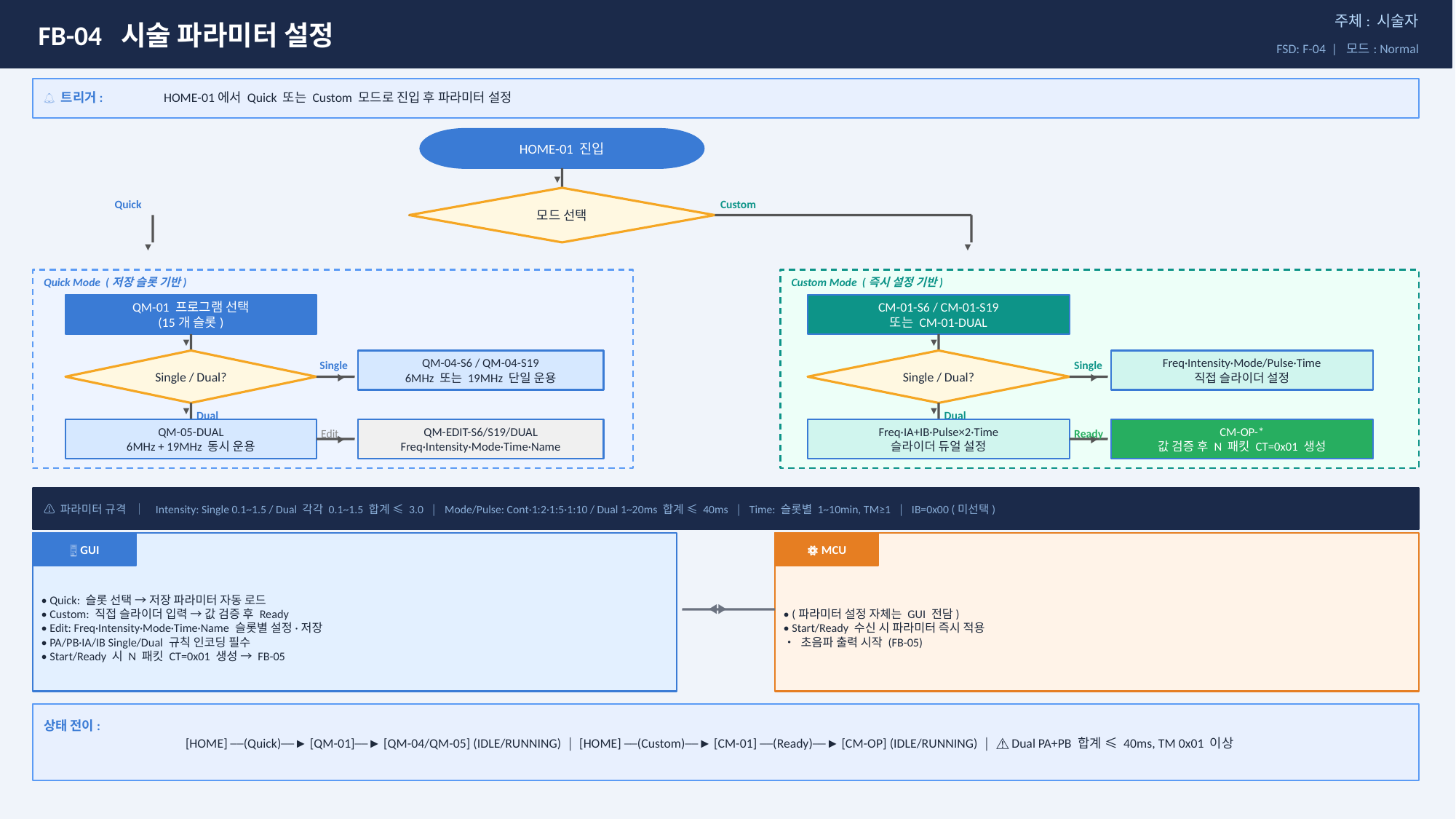

FB-04  시술 파라미터 설정
주체: 시술자
FSD: F-04  |  모드: Normal

🔔 트리거:
HOME-01에서 Quick 또는 Custom 모드로 진입 후 파라미터 설정

HOME-01 진입

▼

모드 선택
Quick
Custom

▼
▼

Quick Mode  (저장 슬롯 기반)
Custom Mode  (즉시 설정 기반)

QM-01 프로그램 선택
(15개 슬롯)

CM-01-S6 / CM-01-S19
또는 CM-01-DUAL
▼
▼

Single / Dual?

QM-04-S6 / QM-04-S19
6MHz 또는 19MHz 단일 운용

Single / Dual?

Freq·Intensity·Mode/Pulse·Time
직접 슬라이더 설정
Single
Single
▶
▶

▼
▼

Dual
Dual

QM-05-DUAL
6MHz + 19MHz 동시 운용

QM-EDIT-S6/S19/DUAL
Freq·Intensity·Mode·Time·Name

Freq·IA+IB·Pulse×2·Time
슬라이더 듀얼 설정

CM-OP-*
값 검증 후 N 패킷 CT=0x01 생성
Edit
Ready
▶
▶

⚠ 파라미터 규격   │   Intensity: Single 0.1~1.5 / Dual 각각 0.1~1.5 합계 ≤ 3.0   │   Mode/Pulse: Cont·1:2·1:5·1:10 / Dual 1~20ms 합계 ≤ 40ms   │   Time: 슬롯별 1~10min, TM≥1   │   IB=0x00 (미선택)

🖥 GUI

⚙ MCU
• Quick: 슬롯 선택 → 저장 파라미터 자동 로드
• Custom: 직접 슬라이더 입력 → 값 검증 후 Ready
• Edit: Freq·Intensity·Mode·Time·Name 슬롯별 설정·저장
• PA/PB·IA/IB Single/Dual 규칙 인코딩 필수
• Start/Ready 시 N 패킷 CT=0x01 생성 → FB-05
• (파라미터 설정 자체는 GUI 전담)
• Start/Ready 수신 시 파라미터 즉시 적용
• 초음파 출력 시작 (FB-05)
◀▶

상태 전이:
[HOME] ──(Quick)──► [QM-01]──► [QM-04/QM-05] (IDLE/RUNNING)  │  [HOME] ──(Custom)──► [CM-01] ──(Ready)──► [CM-OP] (IDLE/RUNNING)  │  ⚠ Dual PA+PB 합계 ≤ 40ms, TM 0x01 이상